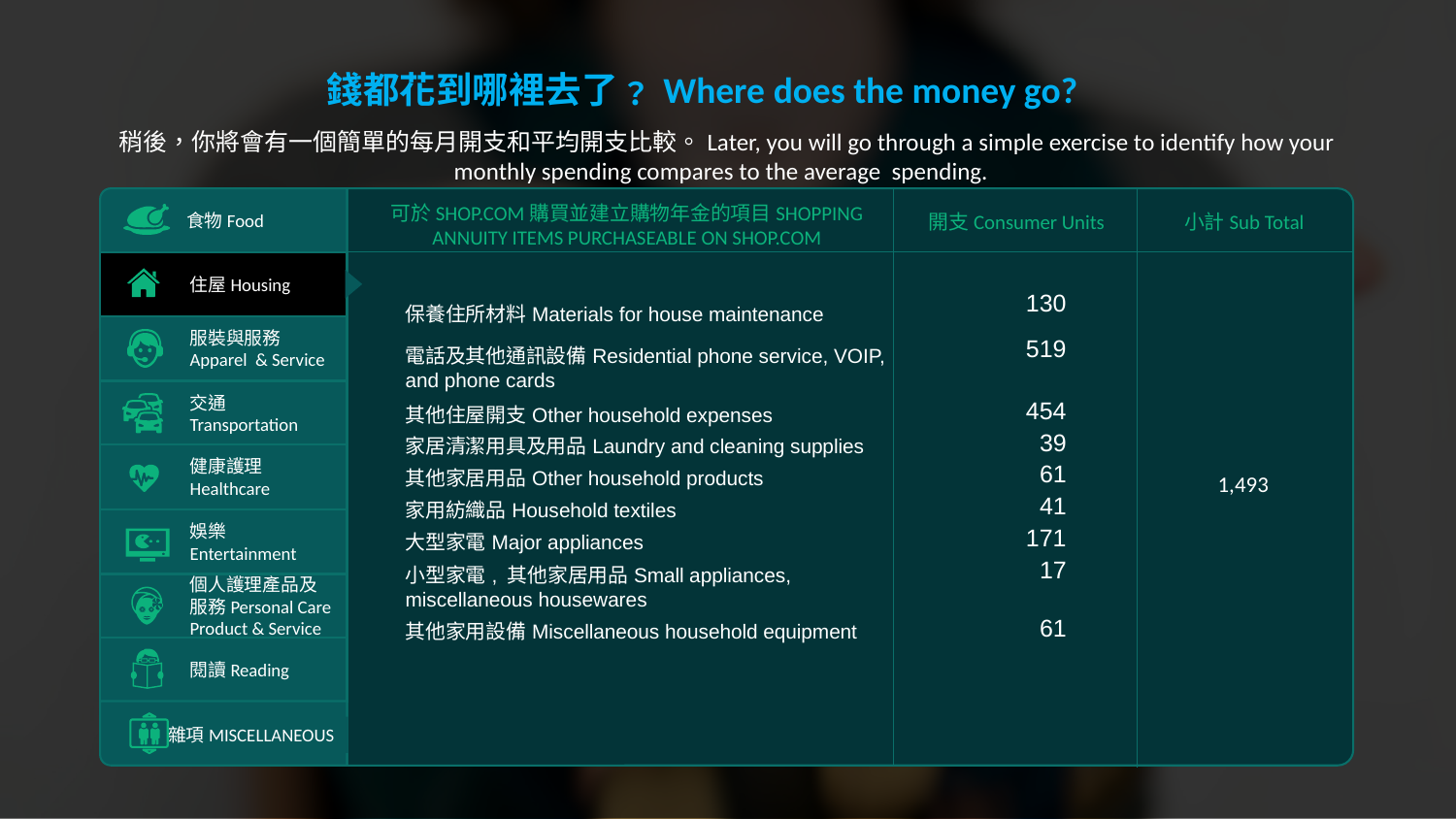

錢都花到哪裡去了﹖Where does the money go?
稍後，你將會有一個簡單的每月開支和平均開支比較。Later, you will go through a simple exercise to identify how your monthly spending compares to the average  spending.
食物Food

可於SHOP.COM購買並建立購物年金的項目SHOPPING ANNUITY ITEMS PURCHASEABLE ON SHOP.COM
開支Consumer Units
小計Sub Total
住屋Housing

| 保養住所材料Materials for house maintenance | 130 |
| --- | --- |
| 電話及其他通訊設備Residential phone service, VOIP, and phone cards | 519 |
| 其他住屋開支Other household expenses | 454 |
| 家居清潔用具及用品Laundry and cleaning supplies | 39 |
| 其他家居用品Other household products | 61 |
| 家用紡織品Household textiles | 41 |
| 大型家電Major appliances | 171 |
| 小型家電, 其他家居用品Small appliances, miscellaneous housewares | 17 |
| 其他家用設備Miscellaneous household equipment | 61 |
服裝與服務Apparel  & Service

交通Transportation

健康護理Healthcare

1,493
娛樂Entertainment

個人護理產品及服務Personal Care Product & Service

閱讀Reading

雜項MISCELLANEOUS